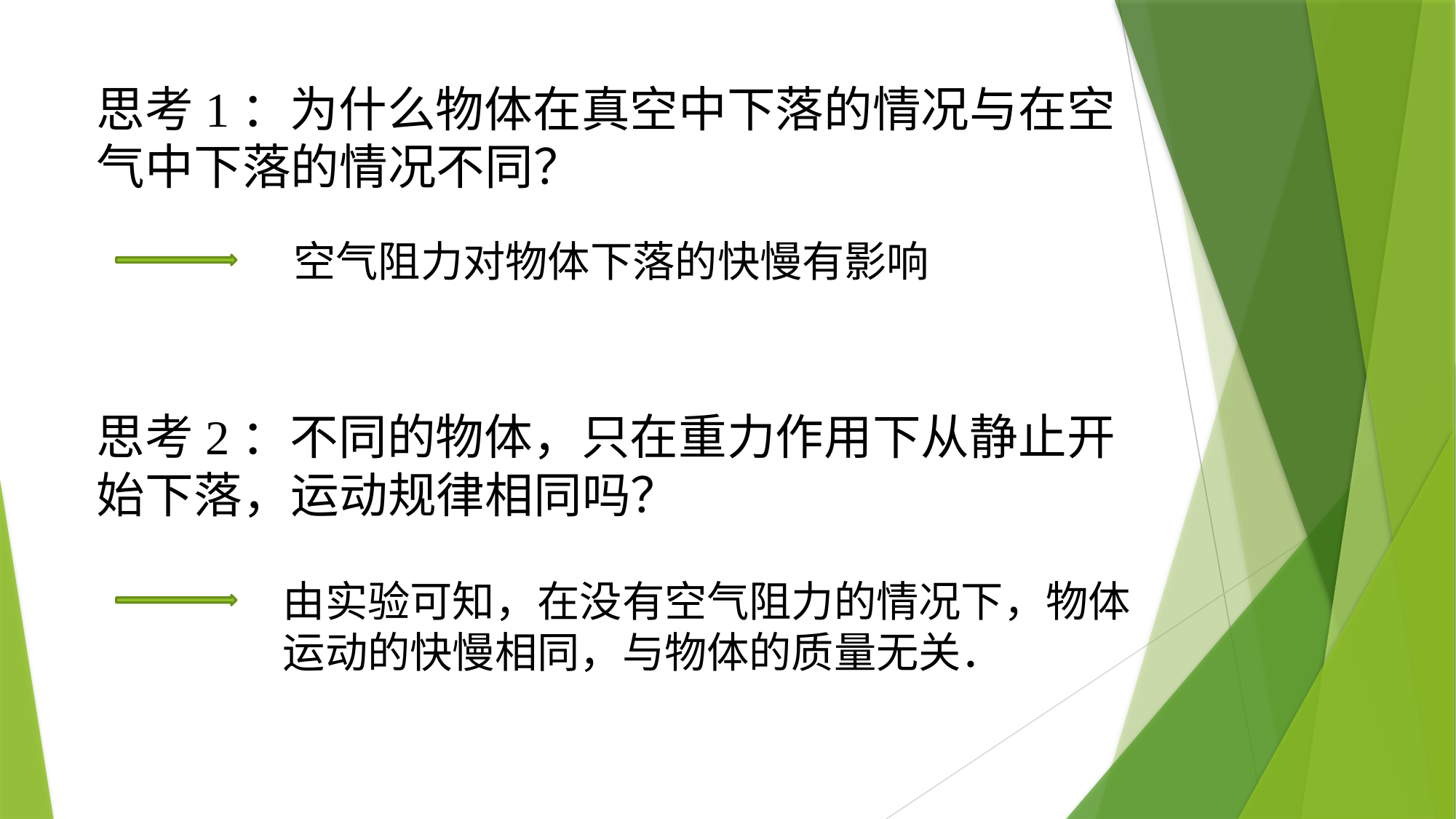

思考1：为什么物体在真空中下落的情况与在空气中下落的情况不同？
空气阻力对物体下落的快慢有影响

思考2：不同的物体，只在重力作用下从静止开始下落，运动规律相同吗？
由实验可知，在没有空气阻力的情况下，物体运动的快慢相同，与物体的质量无关．